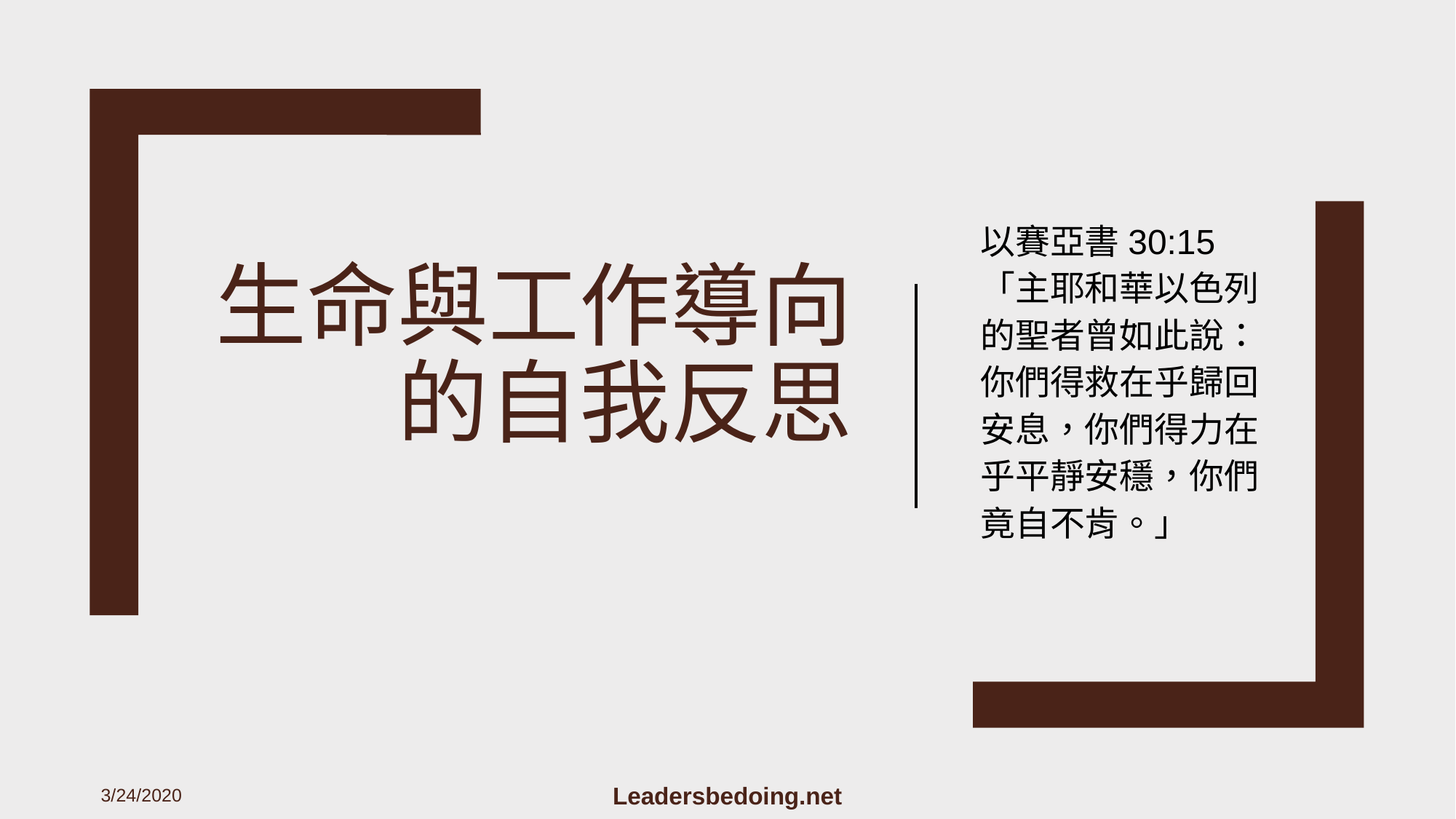

以賽亞書30:15「主耶和華以色列的聖者曾如此說：你們得救在乎歸回安息，你們得力在乎平靜安穩，你們竟自不肯。」

# 生命與工作導向的自我反思
3/24/2020
Leadersbedoing.net
1